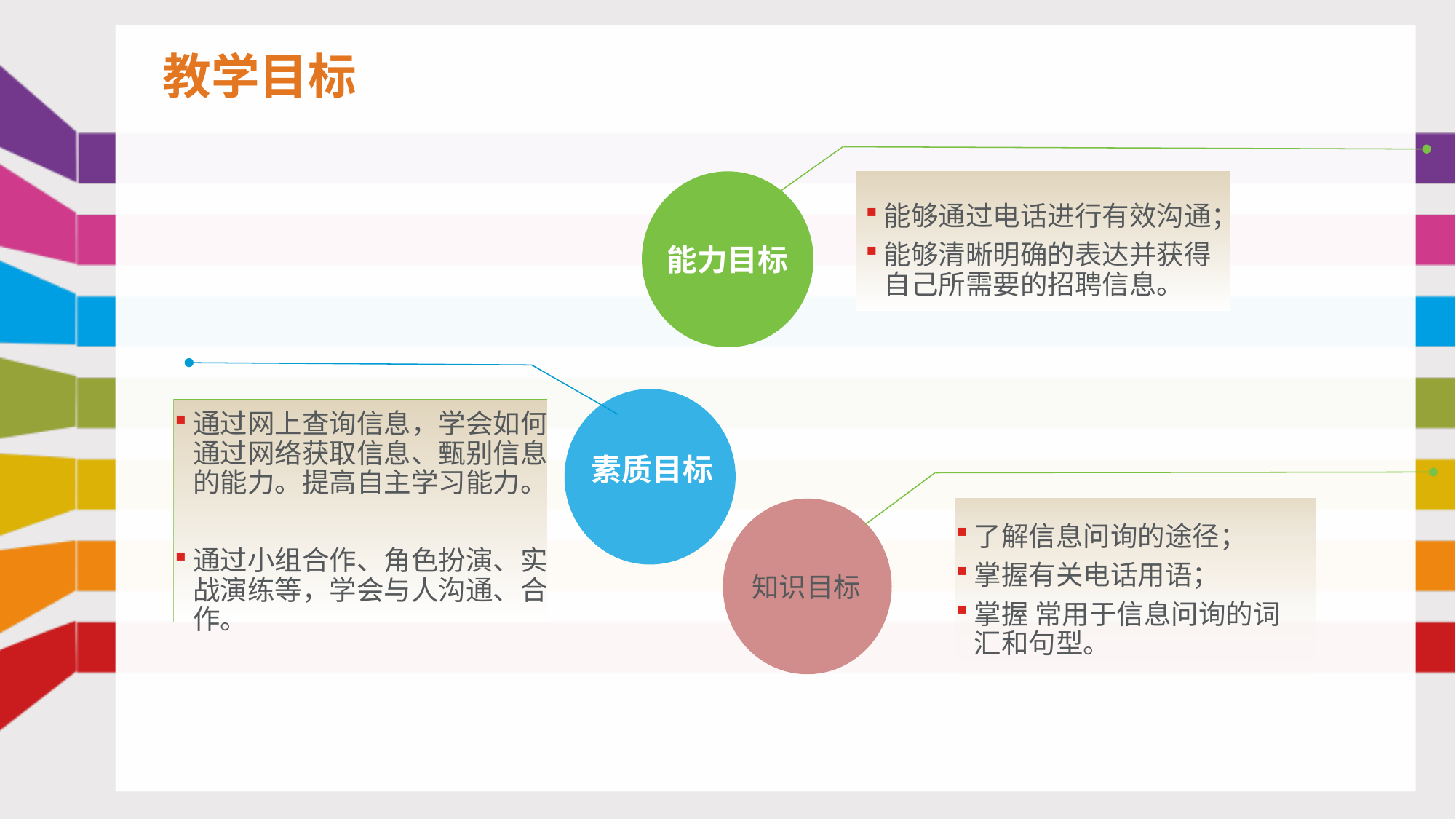

# 教学目标

能力目标

能够通过电话进行有效沟通；
能够清晰明确的表达并获得自己所需要的招聘信息。

素质目标

通过网上查询信息，学会如何通过网络获取信息、甄别信息的能力。提高自主学习能力。

通过小组合作、角色扮演、实战演练等，学会与人沟通、合作。

知识目标

了解信息问询的途径；
掌握有关电话用语；
掌握 常用于信息问询的词汇和句型。